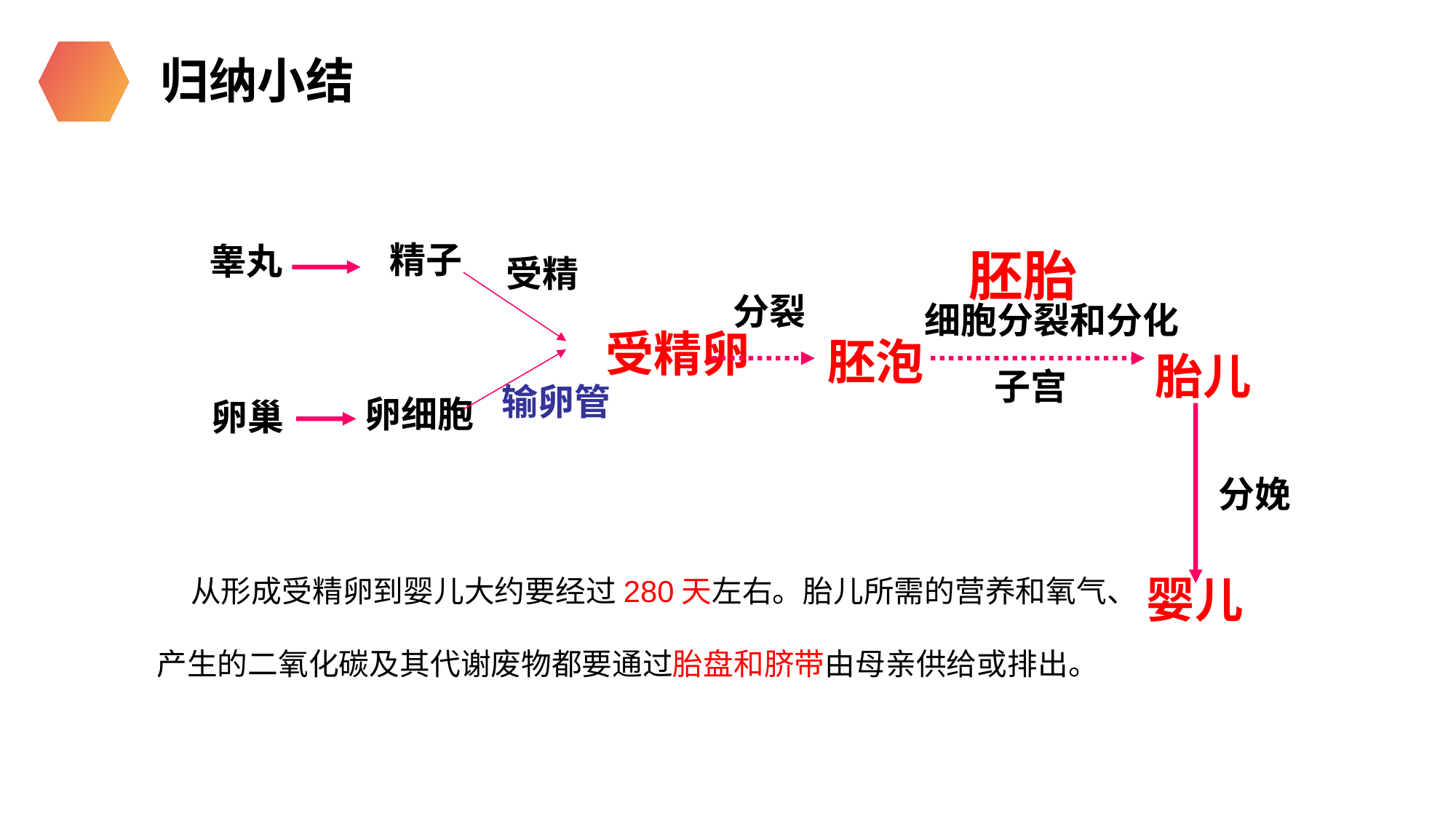

归纳小结
精子
睾丸
受精

分裂
细胞分裂和分化
受精卵
胚泡
胎儿

子宫
输卵管
卵细胞
卵巢

分娩
婴儿
胚胎
    从形成受精卵到婴儿大约要经过280天左右。胎儿所需的营养和氧气、产生的二氧化碳及其代谢废物都要通过胎盘和脐带由母亲供给或排出。